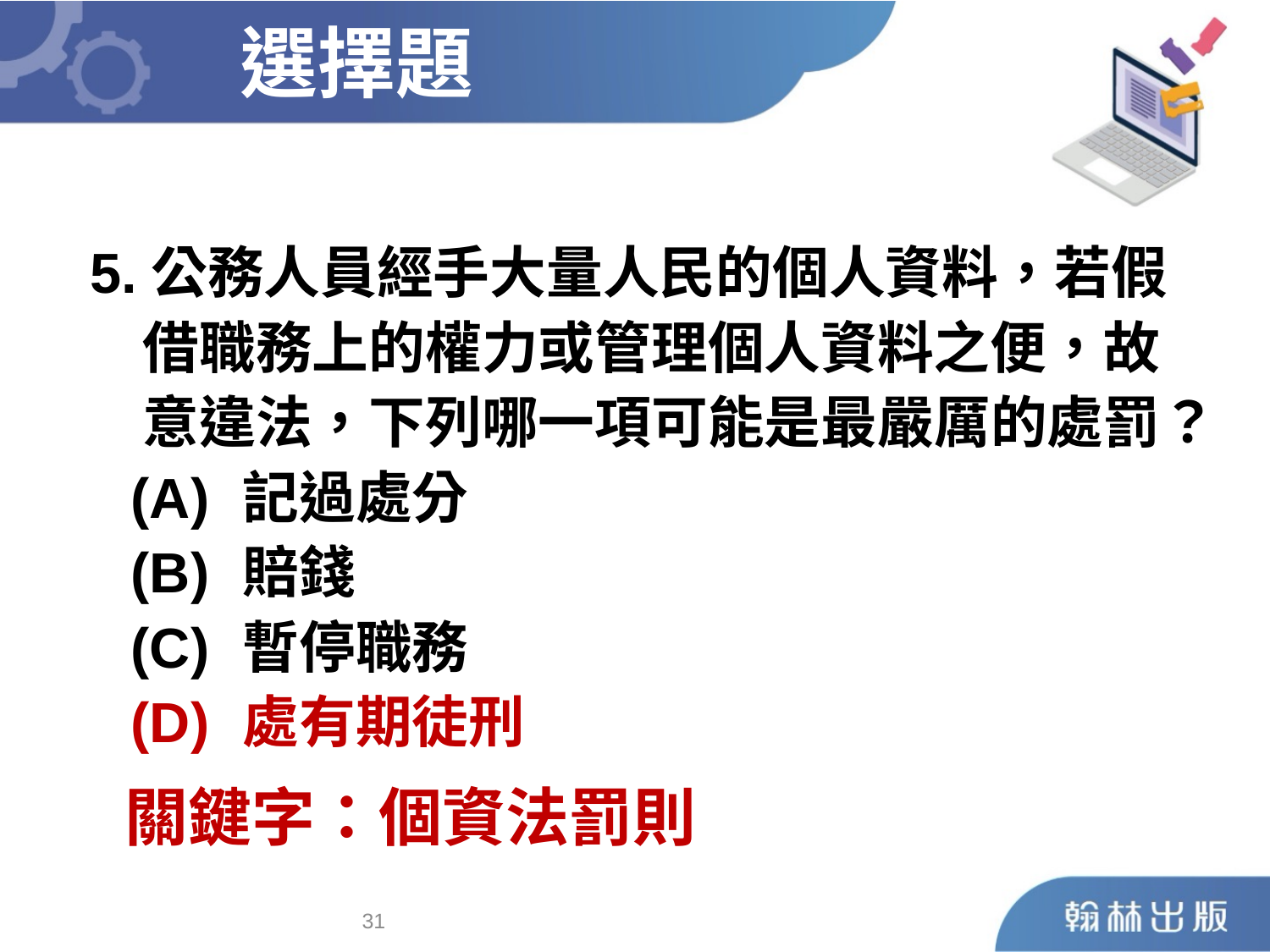

選擇題
5.公務人員經手大量人民的個人資料，若假
   借職務上的權力或管理個人資料之便，故
   意違法，下列哪一項可能是最嚴厲的處罰？
	 (A)	記過處分
	 (B)	賠錢
	 (C)	暫停職務
	 (D)	處有期徒刑
關鍵字：個資法罰則
31